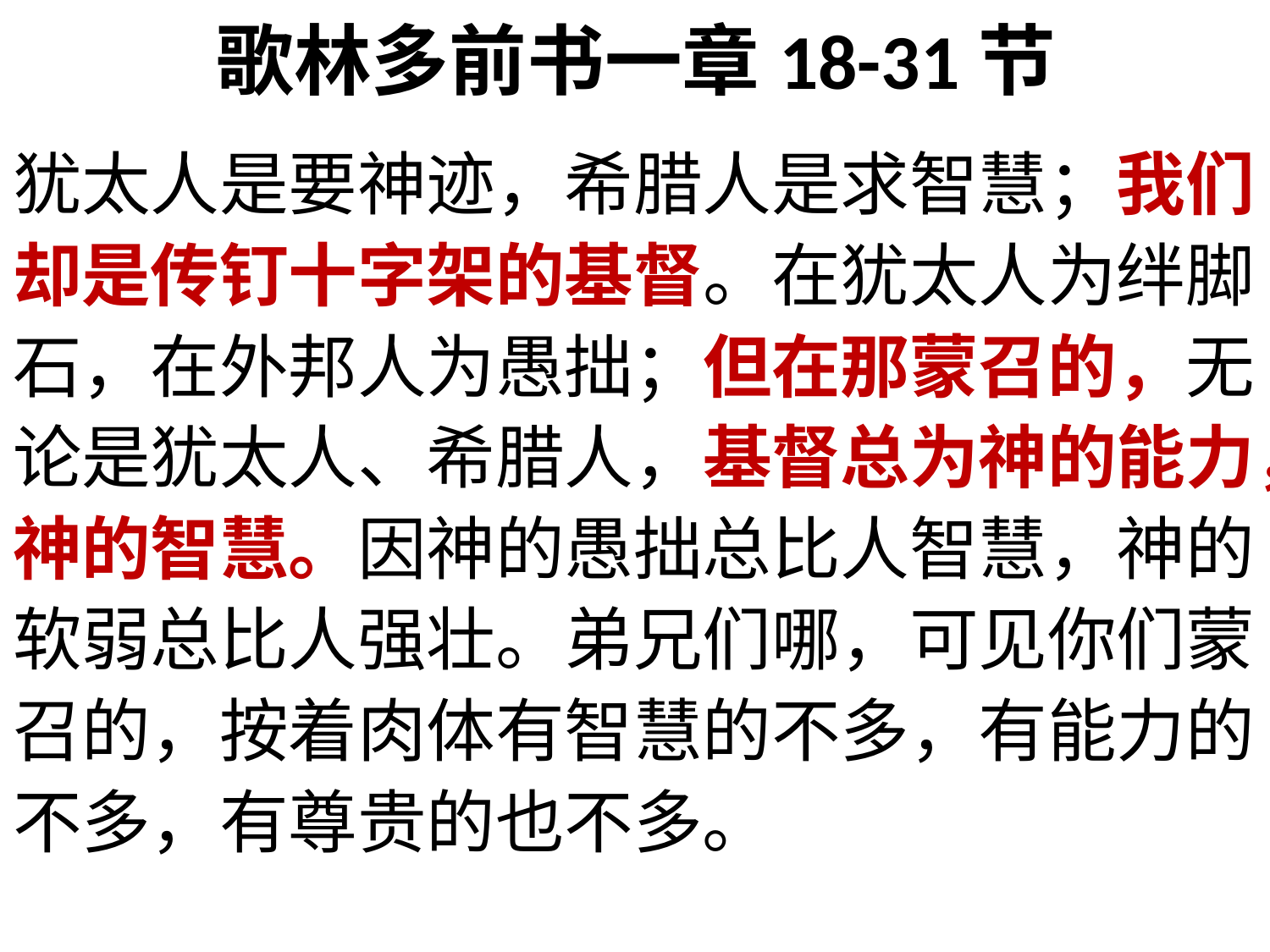

# 歌林多前书一章18-31节
犹太人是要神迹，希腊人是求智慧；我们却是传钉十字架的基督。在犹太人为绊脚石，在外邦人为愚拙；但在那蒙召的，无论是犹太人、希腊人，基督总为神的能力，神的智慧。因神的愚拙总比人智慧，神的软弱总比人强壮。弟兄们哪，可见你们蒙召的，按着肉体有智慧的不多，有能力的不多，有尊贵的也不多。